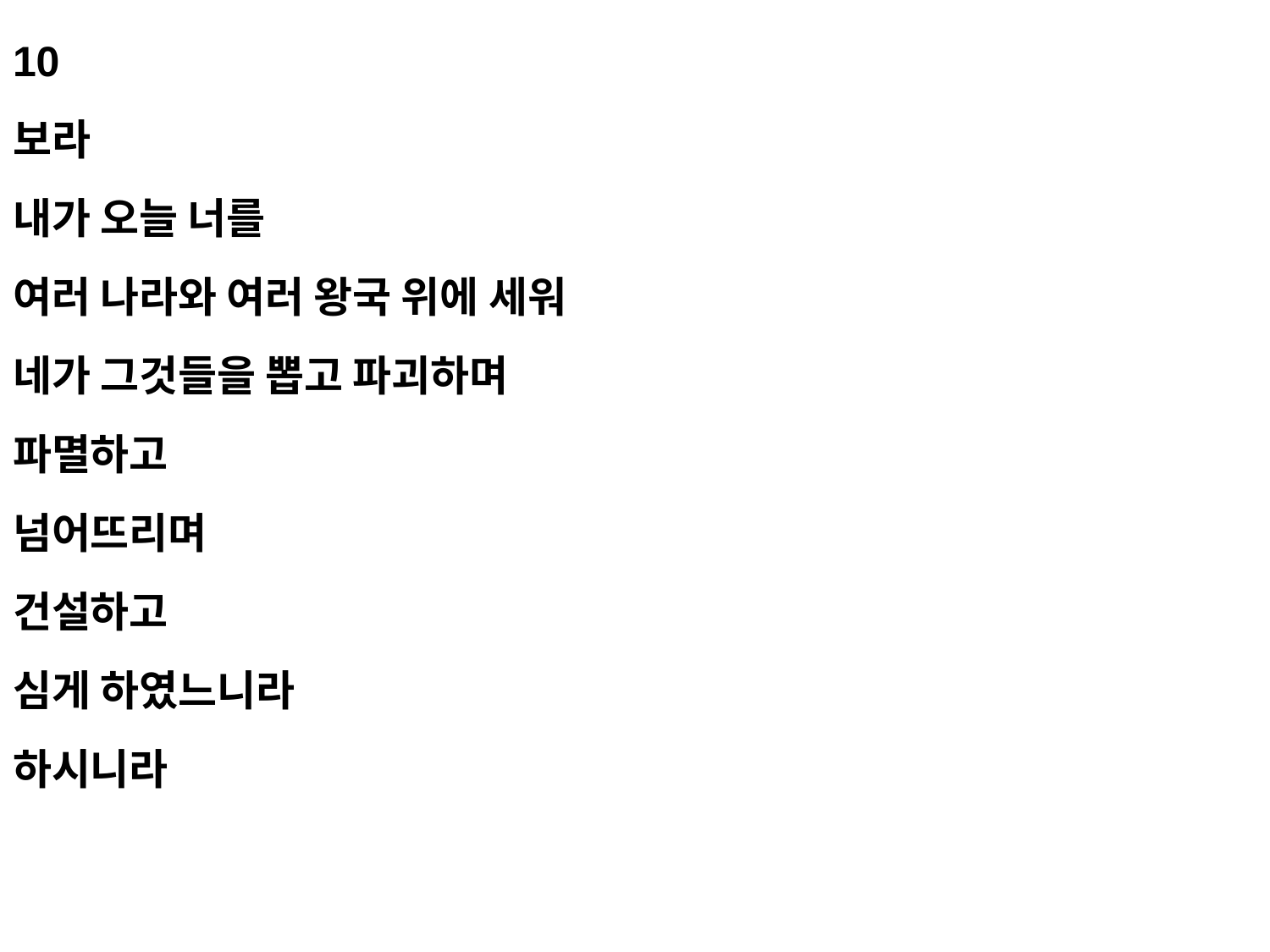

10
보라
내가 오늘 너를
여러 나라와 여러 왕국 위에 세워
네가 그것들을 뽑고 파괴하며
파멸하고
넘어뜨리며
건설하고
심게 하였느니라
하시니라
#